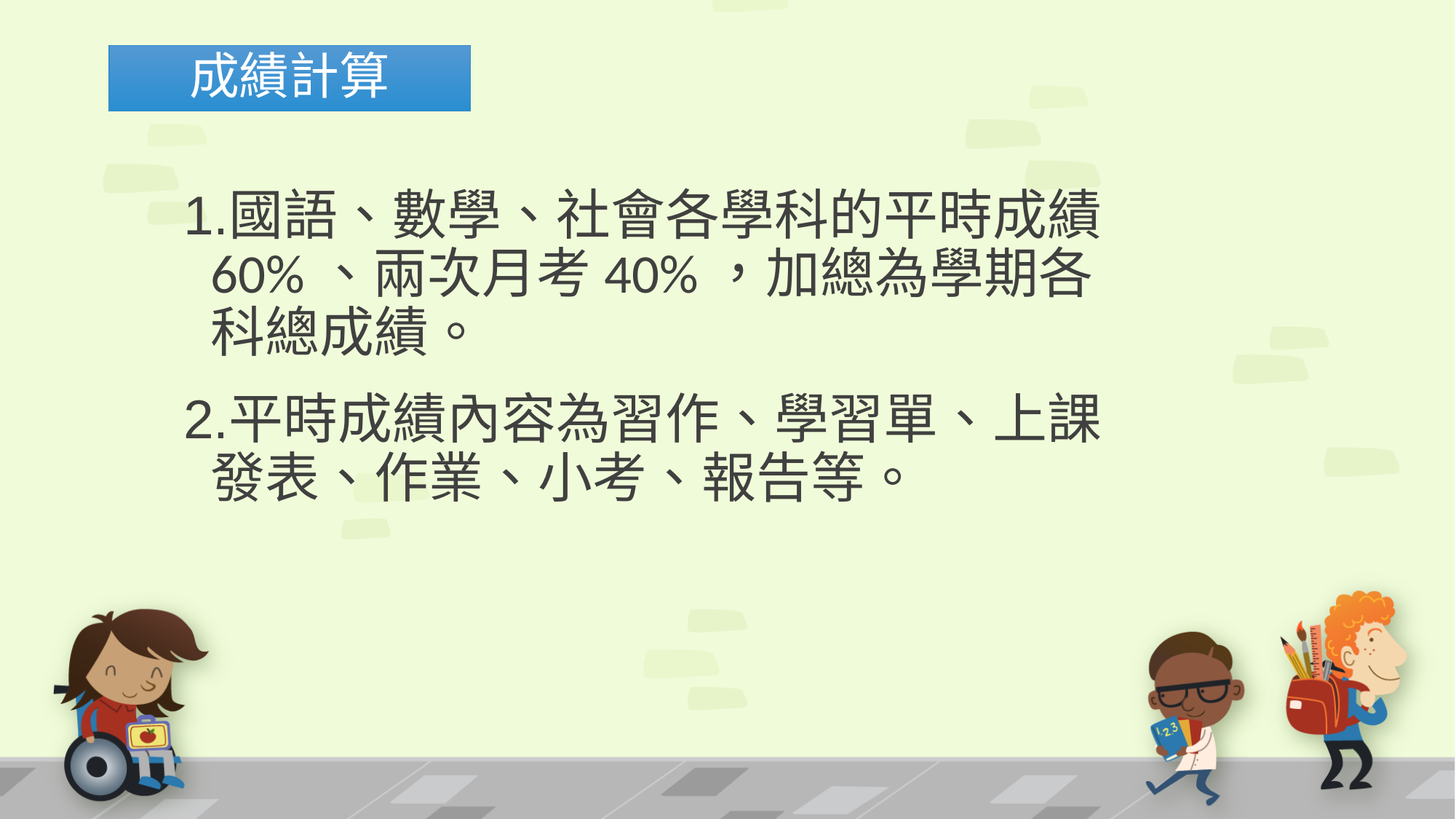

# 成績計算
國語、數學、社會各學科的平時成績60%、兩次月考40%，加總為學期各科總成績。
平時成績內容為習作、學習單、上課發表、作業、小考、報告等。